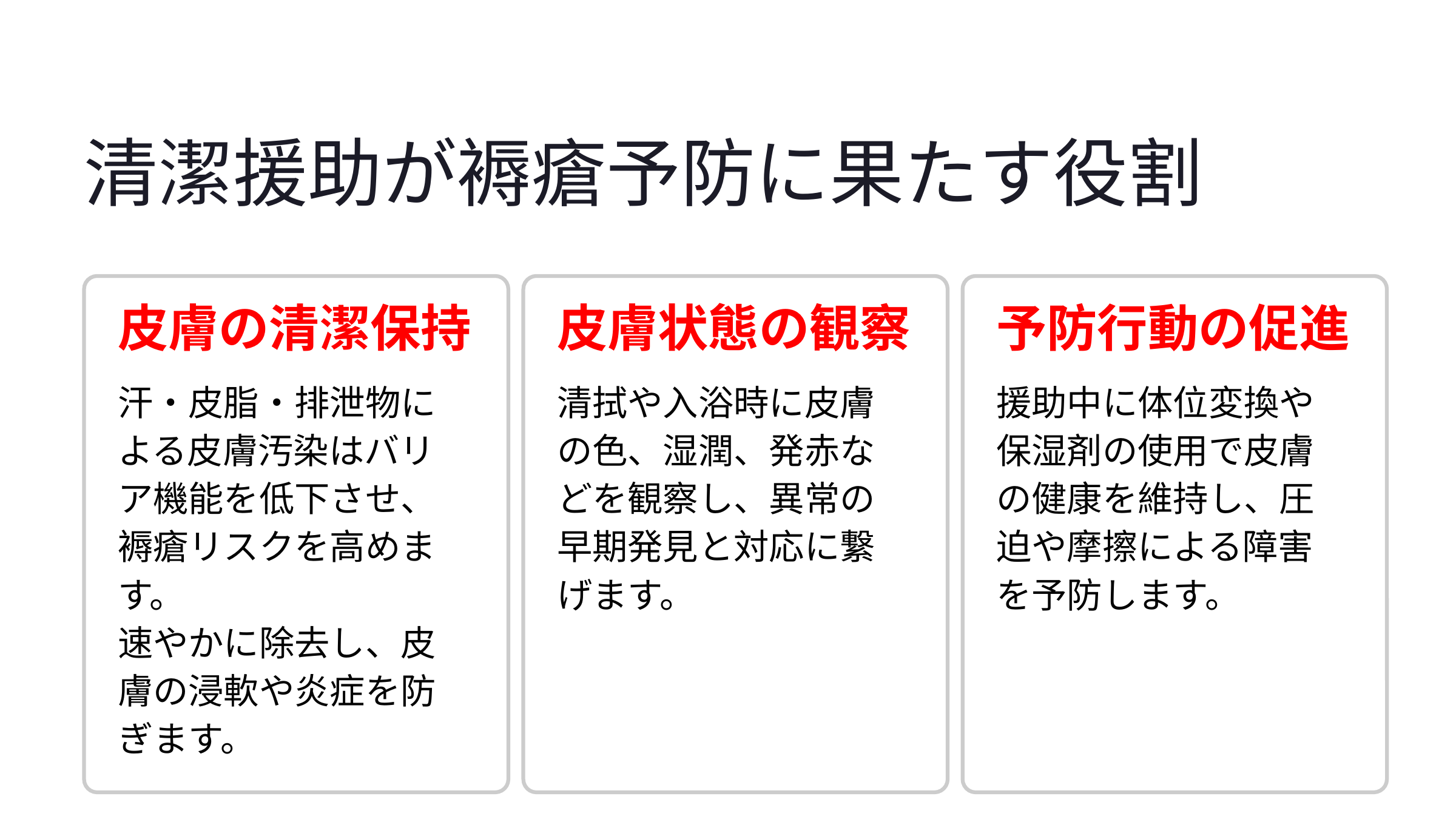

清潔援助が褥瘡予防に果たす役割

皮膚の清潔保持
皮膚状態の観察
予防行動の促進
汗・皮脂・排泄物による皮膚汚染はバリア機能を低下させ、褥瘡リスクを高めます。
速やかに除去し、皮膚の浸軟や炎症を防ぎます。
清拭や入浴時に皮膚の色、湿潤、発赤などを観察し、異常の早期発見と対応に繋げます。
援助中に体位変換や保湿剤の使用で皮膚の健康を維持し、圧迫や摩擦による障害を予防します。